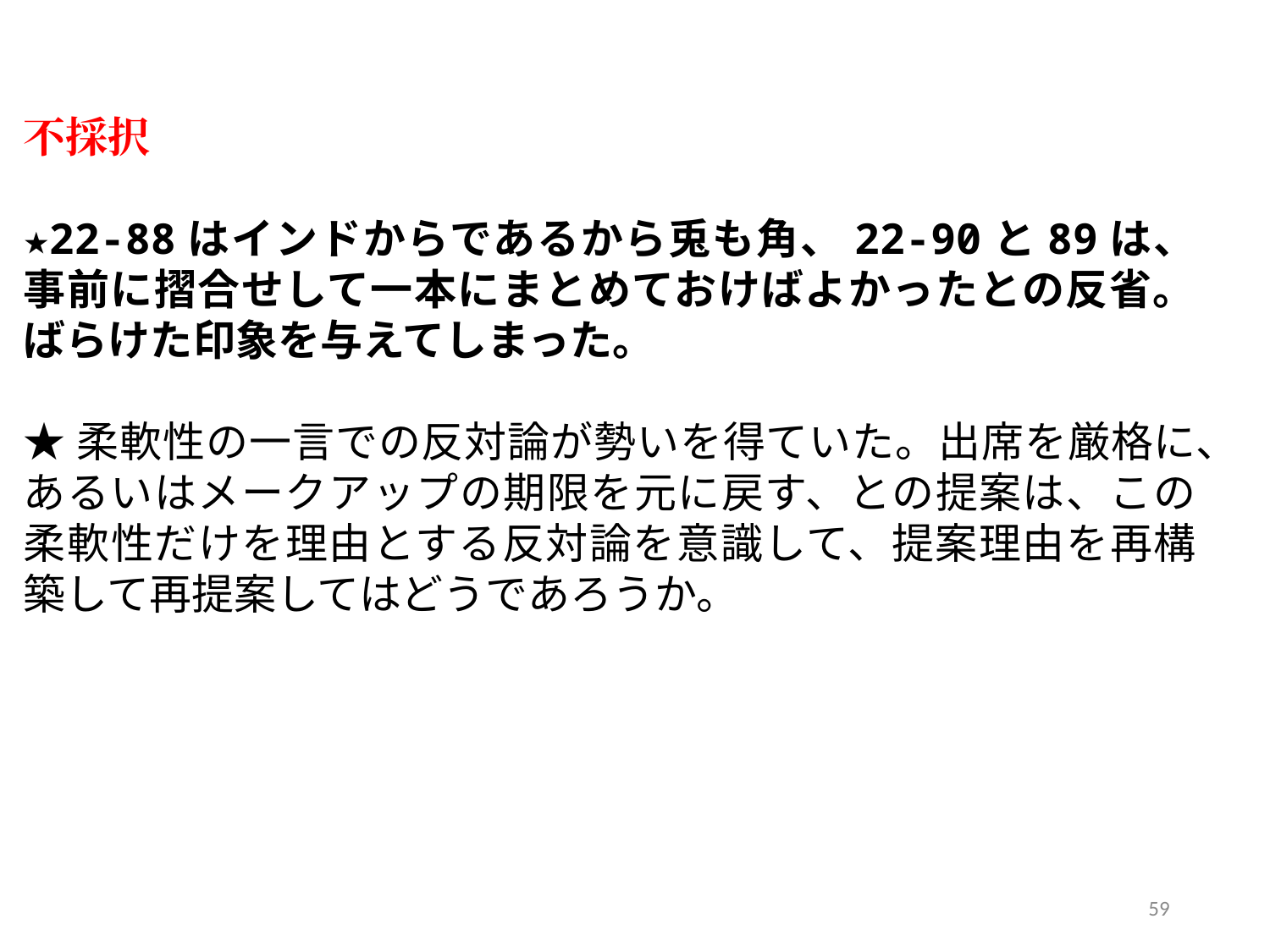

不採択

★22-88はインドからであるから兎も角、22-90と89は、事前に摺合せして一本にまとめておけばよかったとの反省。ばらけた印象を与えてしまった。

★柔軟性の一言での反対論が勢いを得ていた。出席を厳格に、あるいはメークアップの期限を元に戻す、との提案は、この柔軟性だけを理由とする反対論を意識して、提案理由を再構築して再提案してはどうであろうか。
59